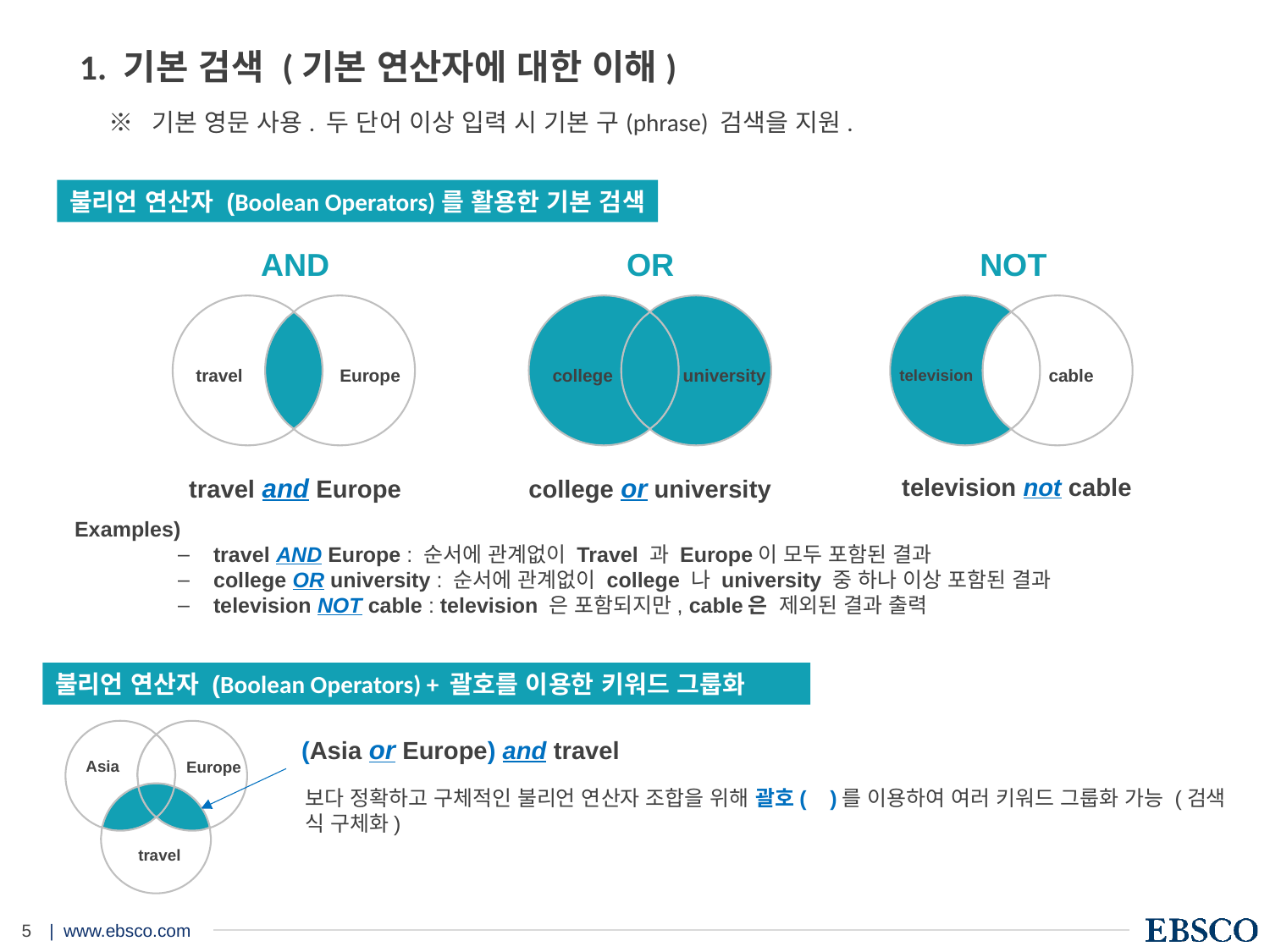

1. 기본 검색 (기본 연산자에 대한 이해)
※  기본 영문 사용. 두 단어 이상 입력 시 기본 구(phrase) 검색을 지원.
불리언 연산자 (Boolean Operators)를 활용한 기본 검색
AND
OR
NOT

travel
Europe
college
university
cable
television
travel and Europe
college or university
  television not cable
Examples)
  travel AND Europe : 순서에 관계없이 Travel 과 Europe이 모두 포함된 결과
  college OR university : 순서에 관계없이 college 나 university 중 하나 이상 포함된 결과
  television NOT cable : television 은 포함되지만, cable은  제외된 결과 출력
불리언 연산자 (Boolean Operators) + 괄호를 이용한 키워드 그룹화

Asia
Europe

travel
(Asia or Europe) and travel
보다 정확하고 구체적인 불리언 연산자 조합을 위해 괄호(    )를 이용하여 여러 키워드 그룹화 가능 (검색 식 구체화)